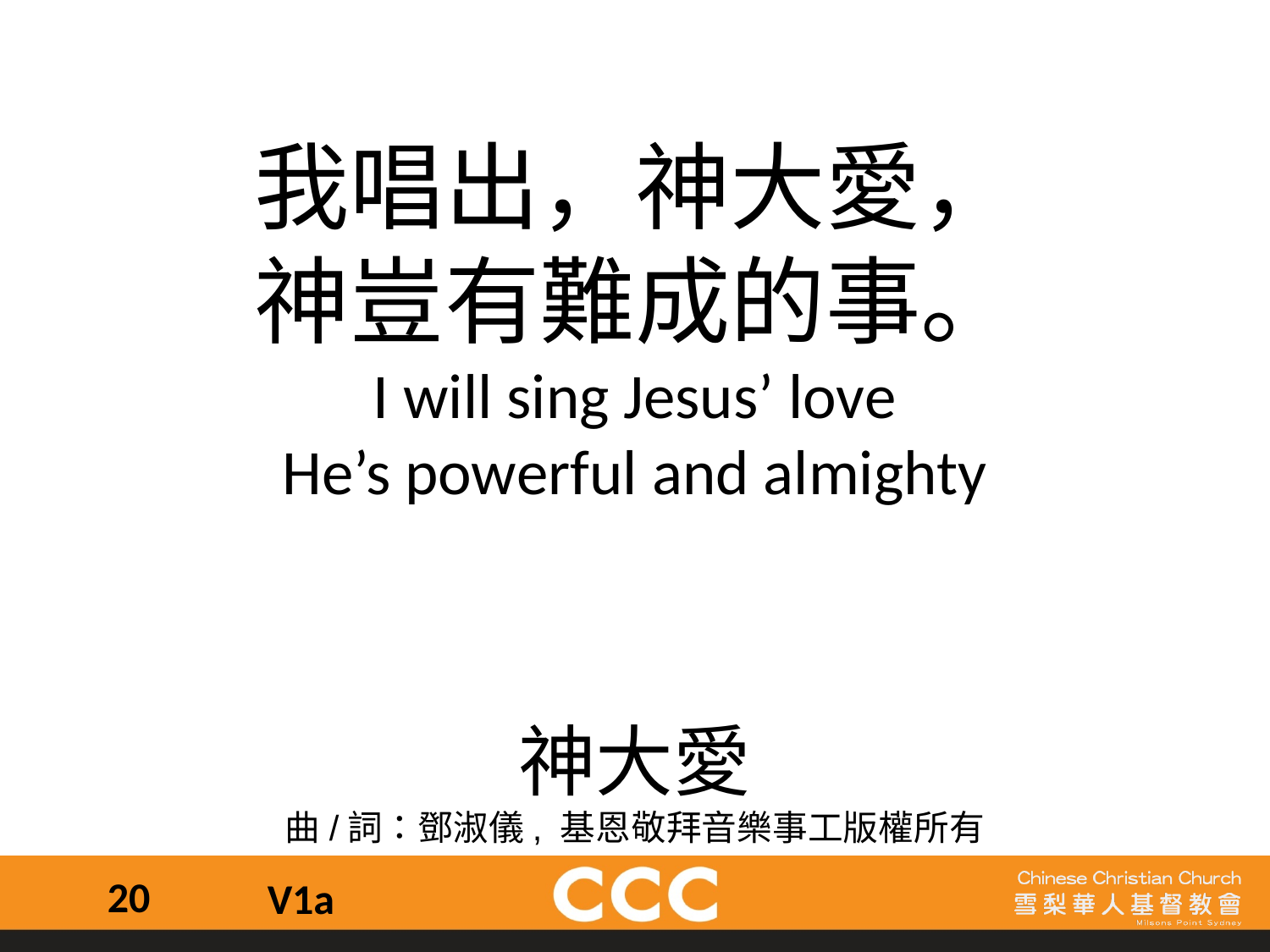

我唱出，神大愛，
神豈有難成的事。
I will sing Jesus’ love
He’s powerful and almighty
神大愛
曲/詞：鄧淑儀, 基恩敬拜音樂事工版權所有
20
V1a